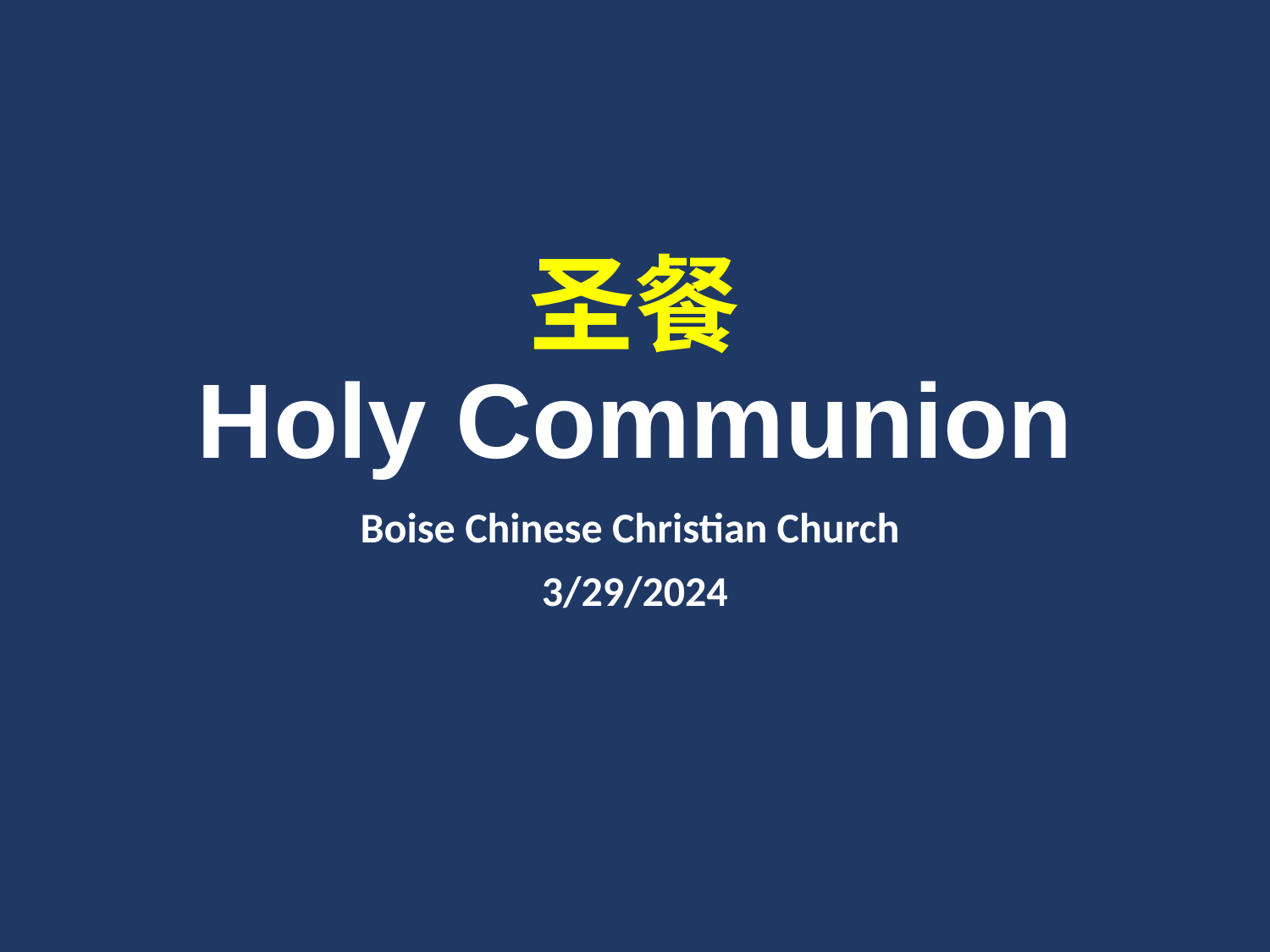

# 圣餐 Holy Communion
Boise Chinese Christian Church
3/29/2024